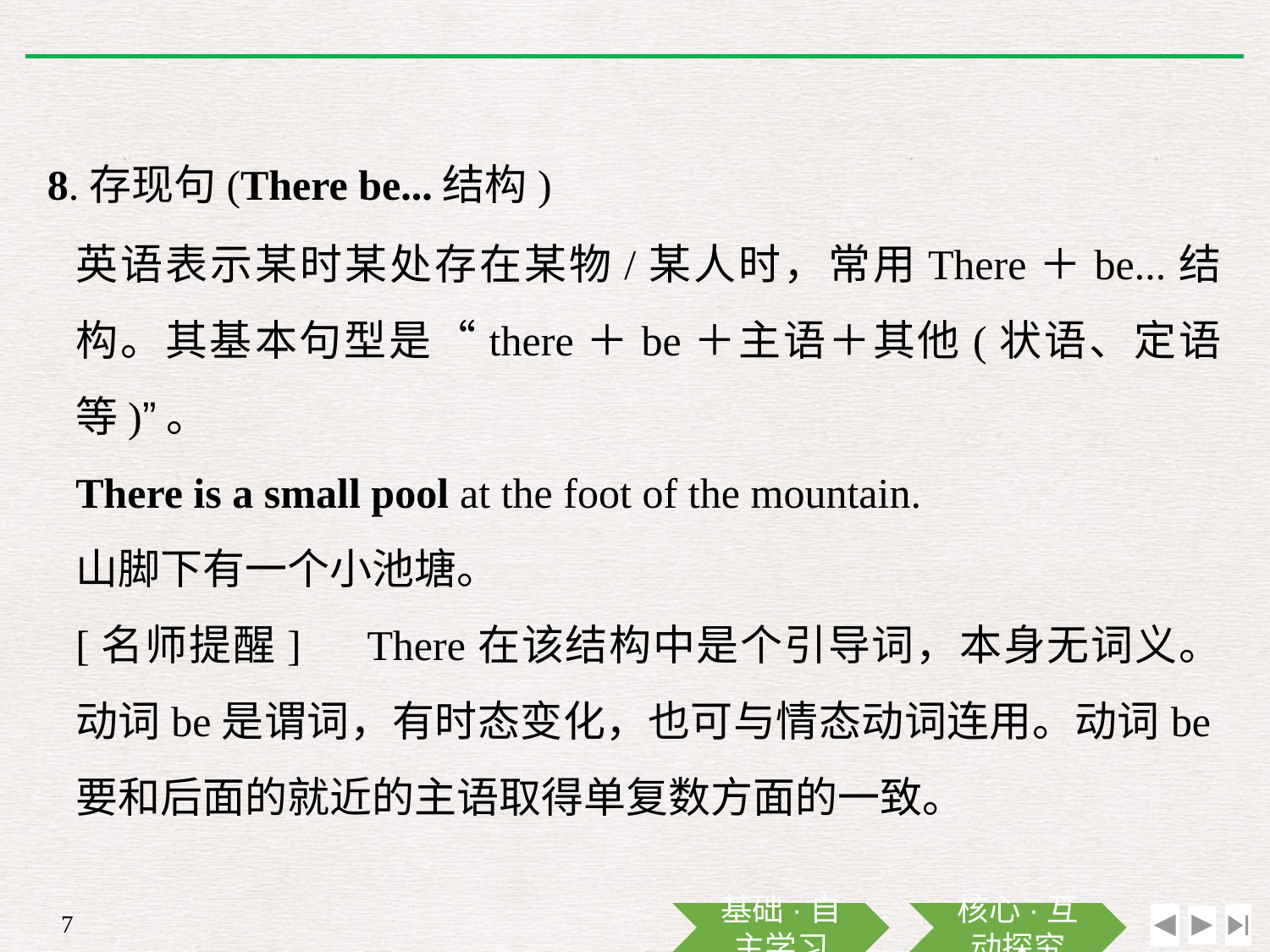

8.存现句(There be...结构)
英语表示某时某处存在某物/某人时，常用There＋be...结构。其基本句型是“there＋be＋主语＋其他(状语、定语等)”。
There is a small pool at the foot of the mountain.
山脚下有一个小池塘。
[名师提醒]　There在该结构中是个引导词，本身无词义。动词be是谓词，有时态变化，也可与情态动词连用。动词be要和后面的就近的主语取得单复数方面的一致。